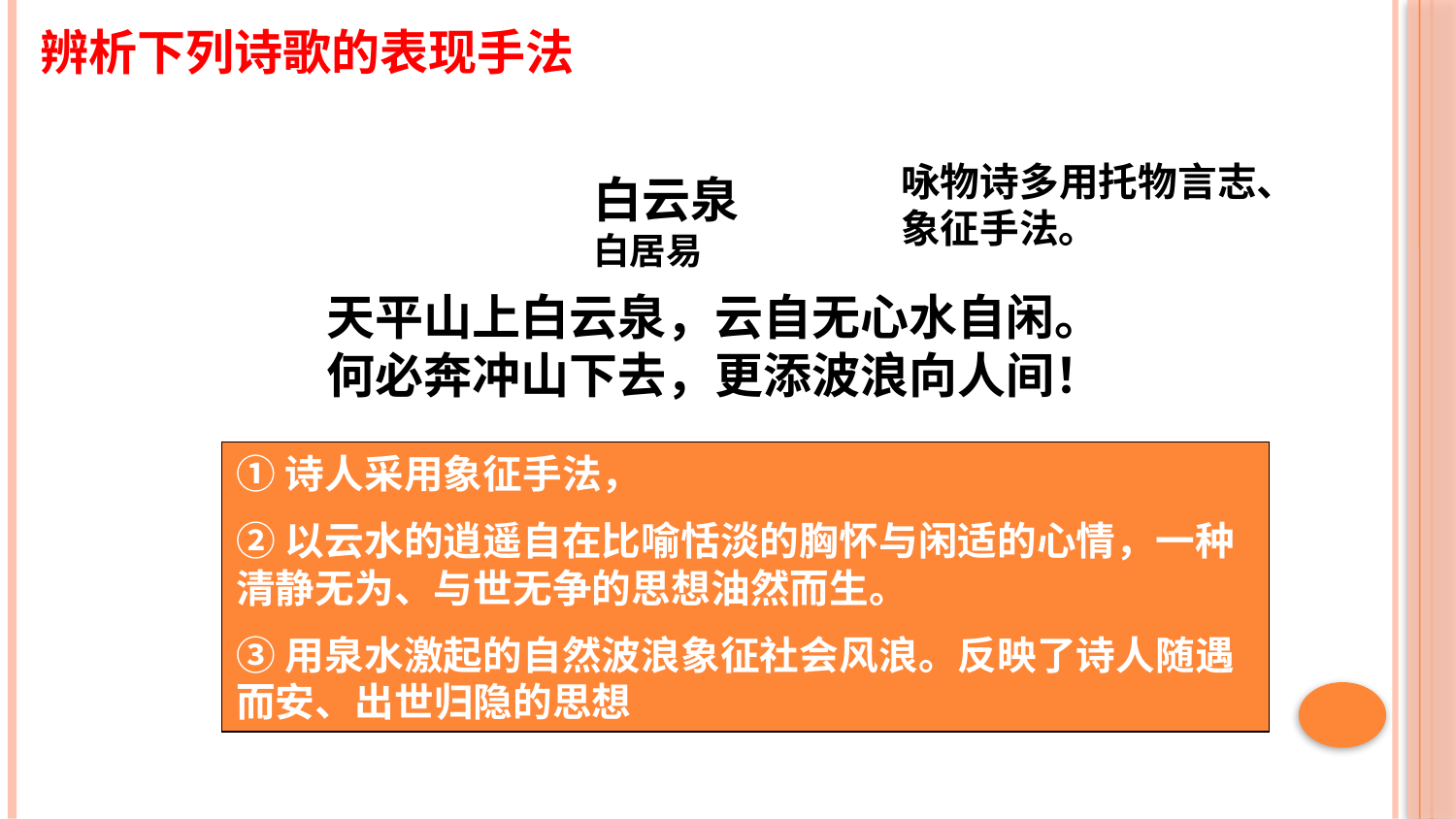

辨析下列诗歌的表现手法
咏物诗多用托物言志、象征手法。
白云泉
白居易
天平山上白云泉，云自无心水自闲。
何必奔冲山下去，更添波浪向人间！
①诗人采用象征手法，
②以云水的逍遥自在比喻恬淡的胸怀与闲适的心情，一种清静无为、与世无争的思想油然而生。
③用泉水激起的自然波浪象征社会风浪。反映了诗人随遇而安、出世归隐的思想